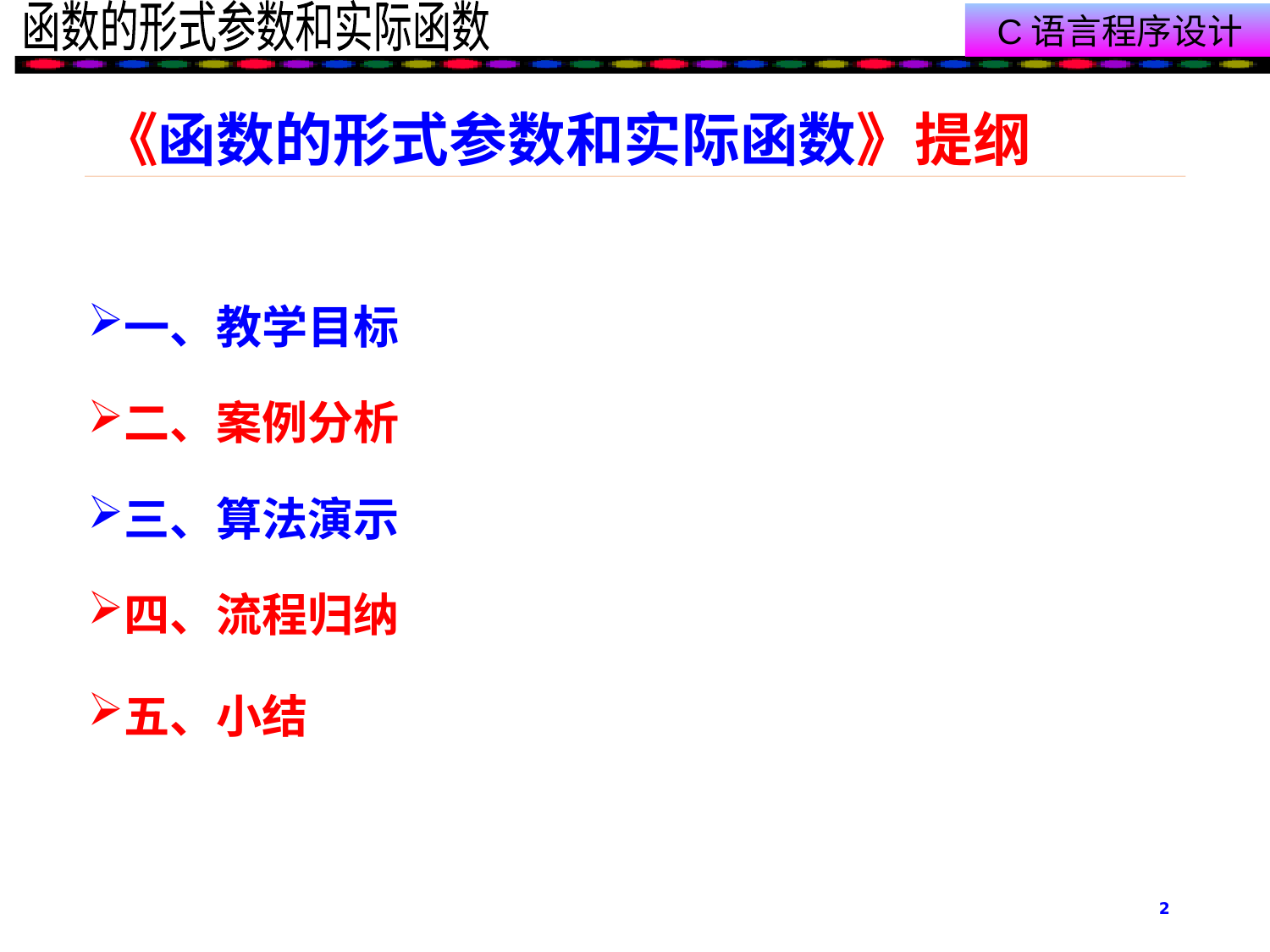

# 《函数的形式参数和实际函数》提纲

一、教学目标
二、案例分析
三、算法演示
四、流程归纳
五、小结

2